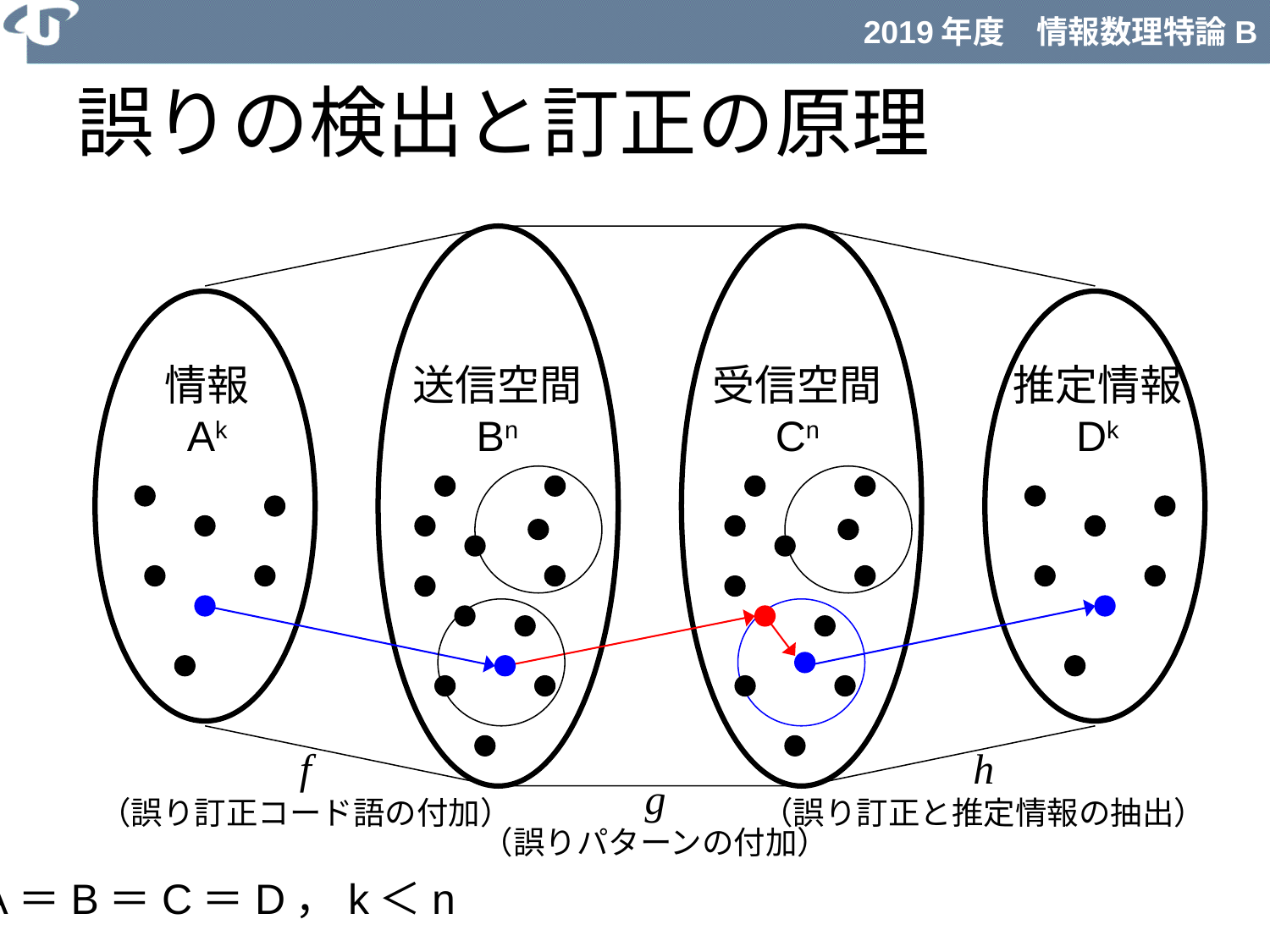

# 誤りの検出と訂正の原理

情報
Ak
送信空間
Bn
受信空間
Cn
推定情報
Dk

f
（誤り訂正コード語の付加）

h
（誤り訂正と推定情報の抽出）

g
（誤りパターンの付加）

A＝B＝C＝D，k＜n